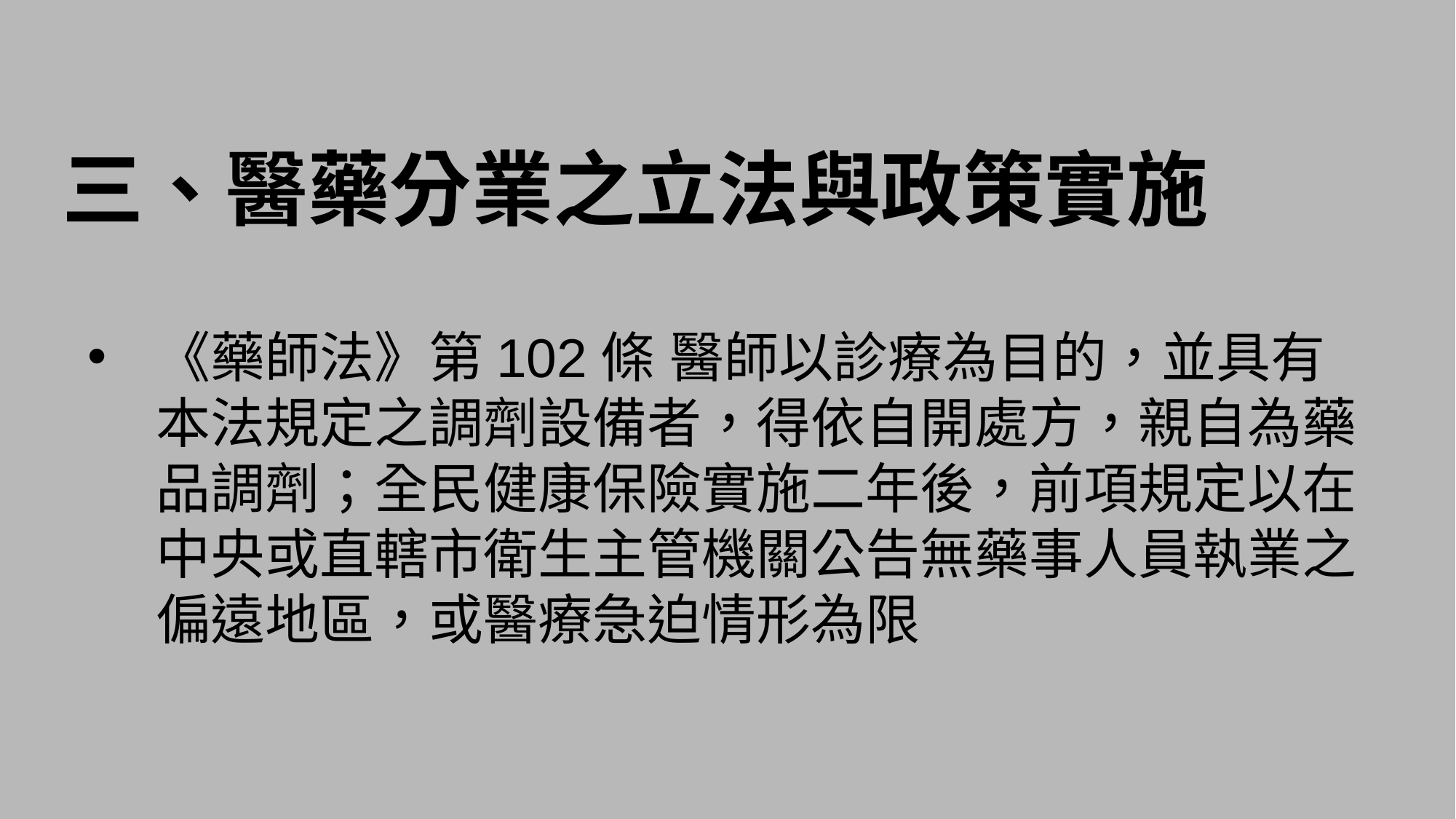

三、醫藥分業之立法與政策實施
《藥師法》第102條 醫師以診療為目的，並具有本法規定之調劑設備者，得依自開處方，親自為藥品調劑；全民健康保險實施二年後，前項規定以在中央或直轄市衛生主管機關公告無藥事人員執業之偏遠地區，或醫療急迫情形為限